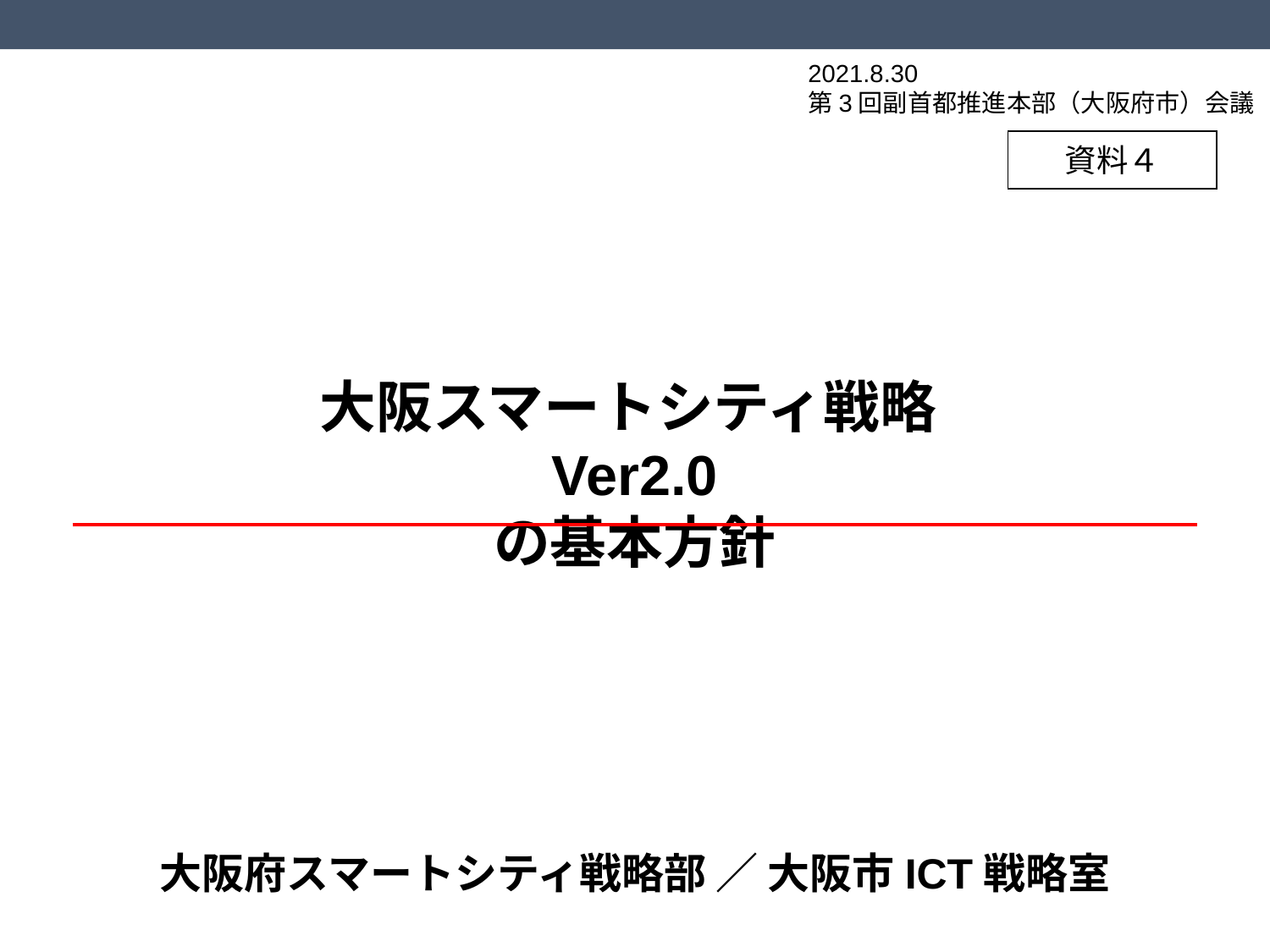

2021.8.30
第3回副首都推進本部（大阪府市）会議
資料４
大阪スマートシティ戦略Ver2.0
の基本方針
大阪府スマートシティ戦略部 ／ 大阪市ICT戦略室